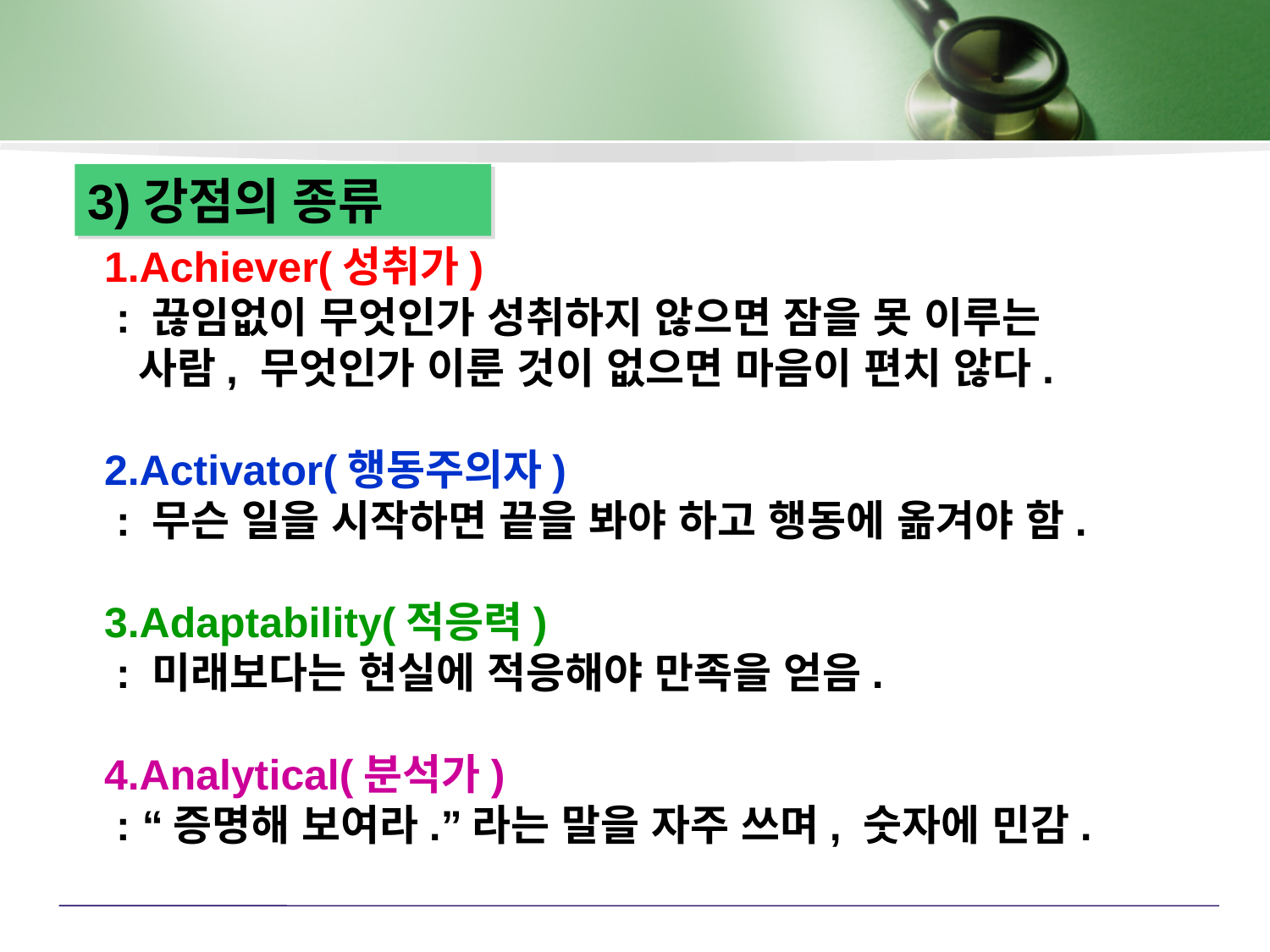

3)강점의 종류
1.Achiever(성취가)
 : 끊임없이 무엇인가 성취하지 않으면 잠을 못 이루는
  사람, 무엇인가 이룬 것이 없으면 마음이 편치 않다.

2.Activator(행동주의자)
 : 무슨 일을 시작하면 끝을 봐야 하고 행동에 옮겨야 함.

3.Adaptability(적응력)
 : 미래보다는 현실에 적응해야 만족을 얻음.

4.Analytical(분석가)
 : “증명해 보여라.”라는 말을 자주 쓰며, 숫자에 민감.